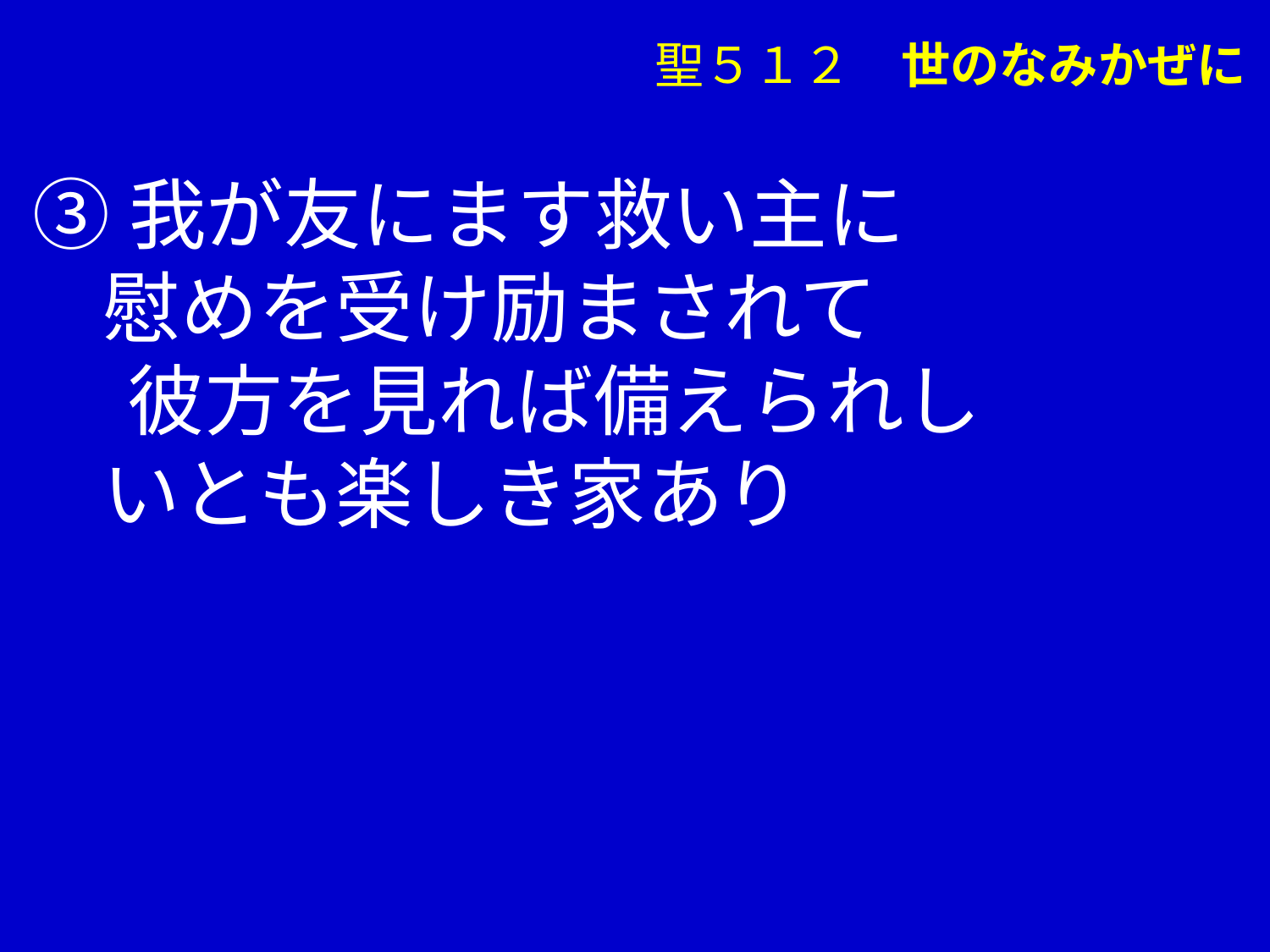

聖５１２　世のなみかぜに
③我が友にます救い主に
   慰めを受け励まされて
　 彼方を見れば備えられし
   いとも楽しき家あり